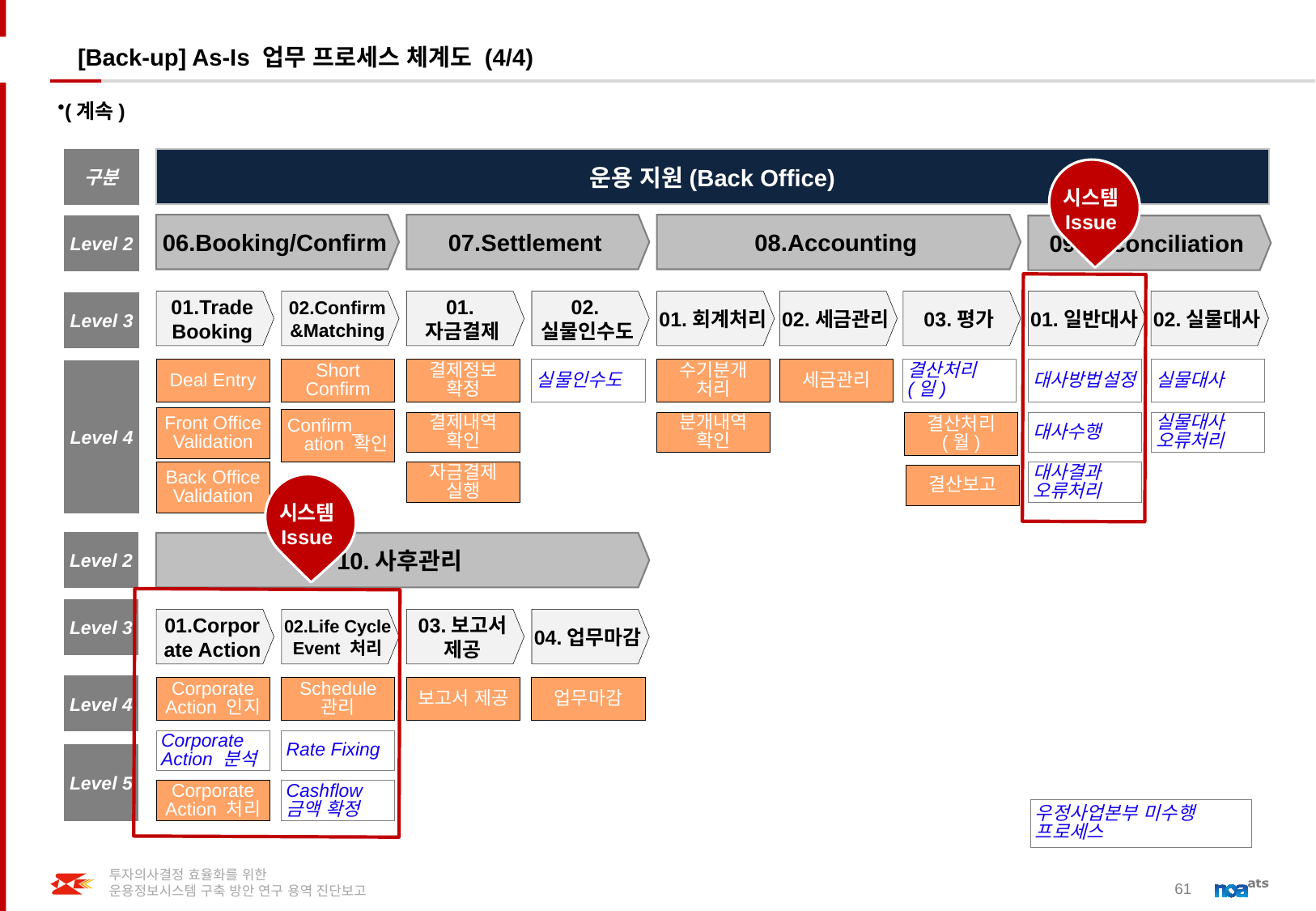

# [Back-up] As-Is 업무 프로세스 체계도 (4/4)
(계속)

구분
운용 지원(Back Office)

시스템 Issue
06.Booking/Confirm
07.Settlement
08.Accounting
09.Reconciliation
Level 2
01.회계처리
01.Trade Booking
02.Confirm &Matching
01.자금결제
02.실물인수도
01.일반대사
02.세금관리
03.평가
02.실물대사
Level 3

Short Confirm
결제정보 확정
실물인수도
수기분개 처리
결산처리
(일)
대사방법설정
Deal Entry
세금관리
실물대사
Level 4
Front Office Validation
Confirm_         ation 확인
결제내역 확인
분개내역 확인
실물대사 오류처리
대사수행
결산처리
(월)
자금결제 실행
대사결과 오류처리
Back Office Validation
결산보고

시스템 Issue
Level 2
10.사후관리

Level 3
01.Corporate Action
02.Life Cycle Event 처리
03.보고서 제공
04.업무마감
Level 4
Schedule 관리
보고서 제공
업무마감
Corporate Action 인지
Rate Fixing
Corporate Action 분석
Level 5
Corporate Action 처리
Cashflow 금액 확정
우정사업본부 미수행 프로세스